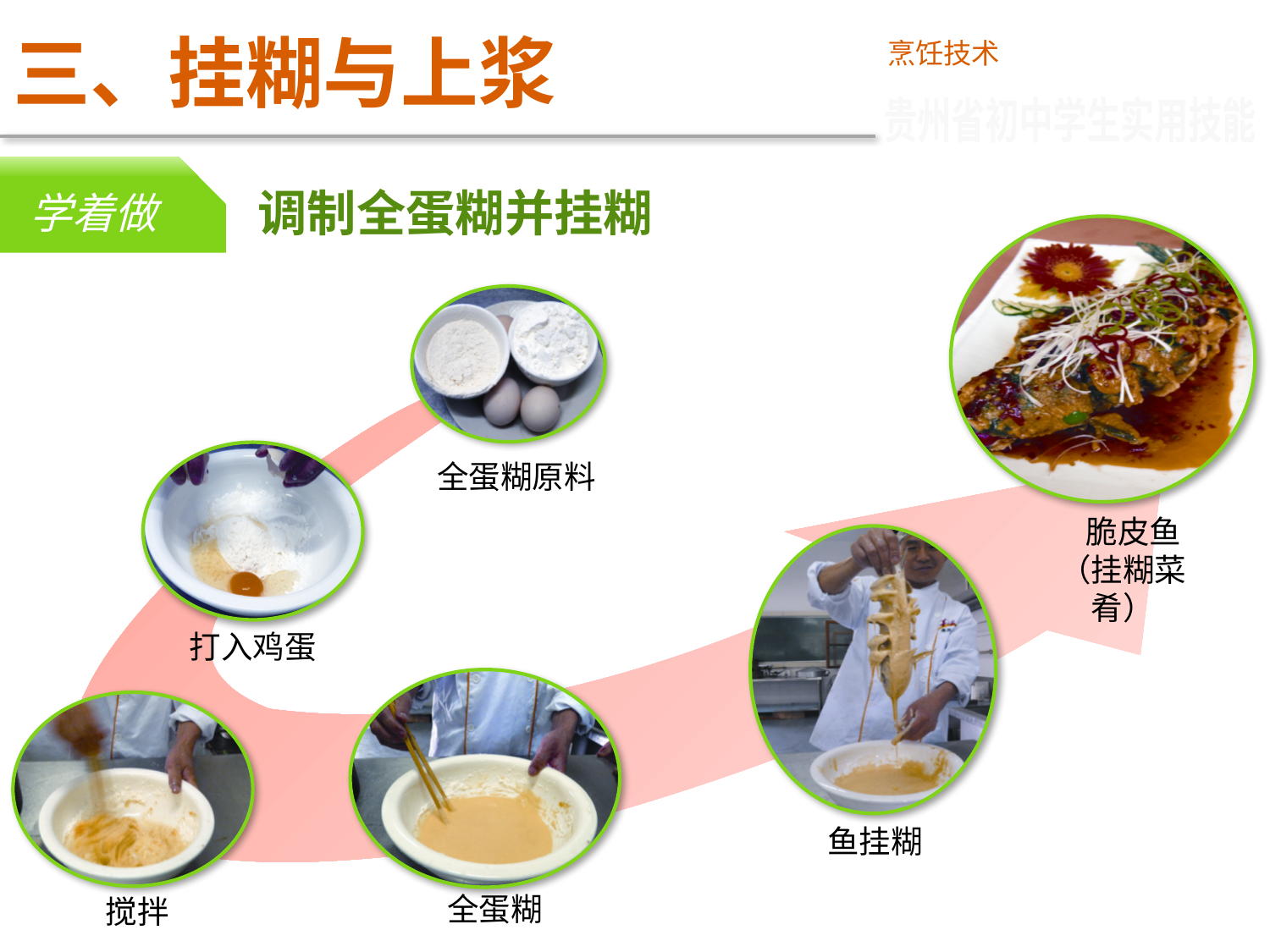

# 三、挂糊与上浆
烹饪技术
贵州省初中学生实用技能
学着做
调制全蛋糊并挂糊

全蛋糊原料
  脆皮鱼
（挂糊菜肴）

打入鸡蛋

鱼挂糊
全蛋糊
搅拌